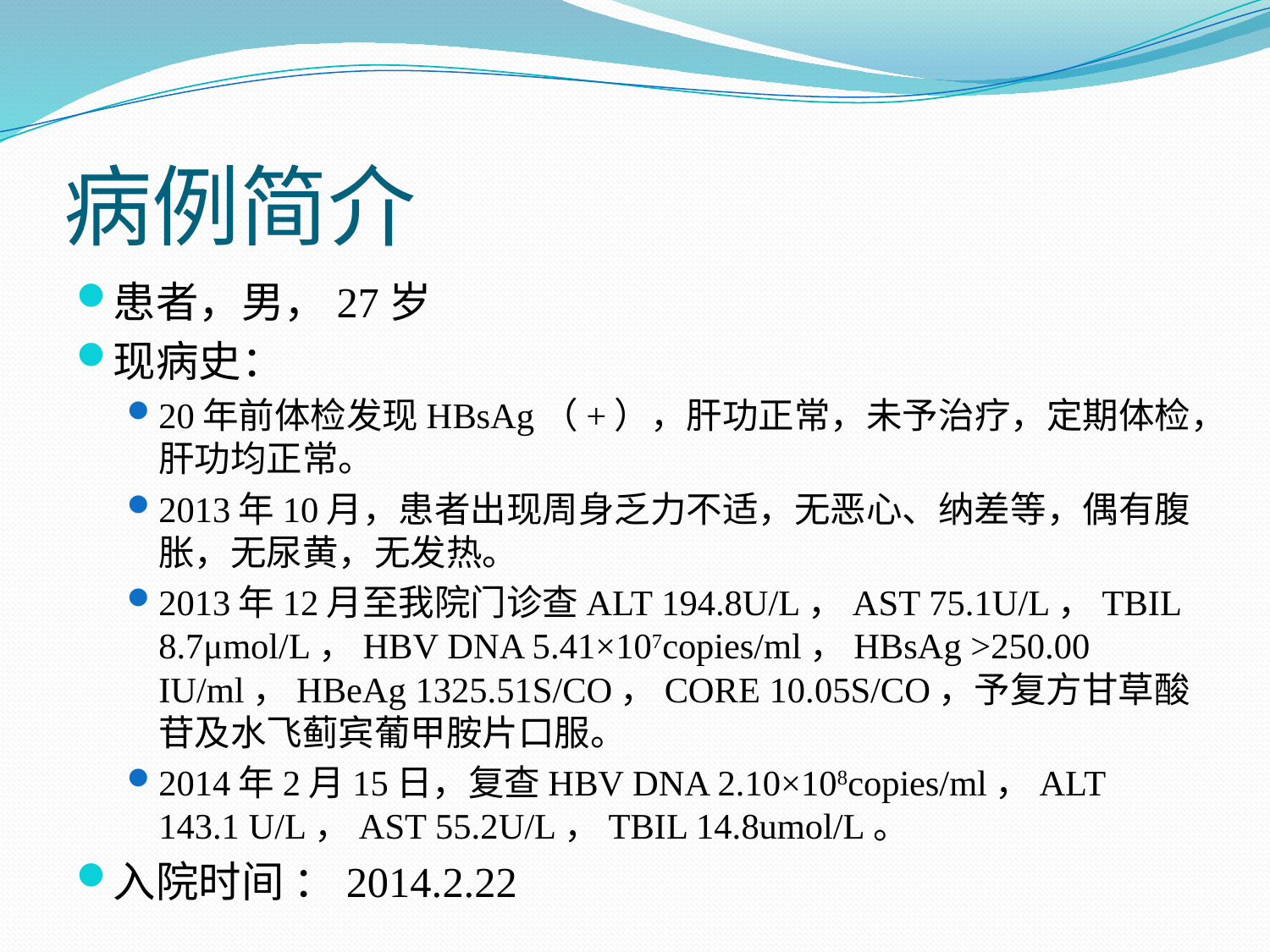

# 病例简介
患者，男，27岁
现病史：
20年前体检发现HBsAg（+），肝功正常，未予治疗，定期体检，肝功均正常。
2013年10月，患者出现周身乏力不适，无恶心、纳差等，偶有腹胀，无尿黄，无发热。
2013年12月至我院门诊查ALT 194.8U/L，AST 75.1U/L，TBIL 8.7μmol/L，HBV DNA 5.41×107copies/ml，HBsAg >250.00 IU/ml，HBeAg 1325.51S/CO，CORE 10.05S/CO，予复方甘草酸苷及水飞蓟宾葡甲胺片口服。
2014年2月15日，复查HBV DNA 2.10×108copies/ml，ALT 143.1 U/L，AST 55.2U/L，TBIL 14.8umol/L。
入院时间 ：2014.2.22